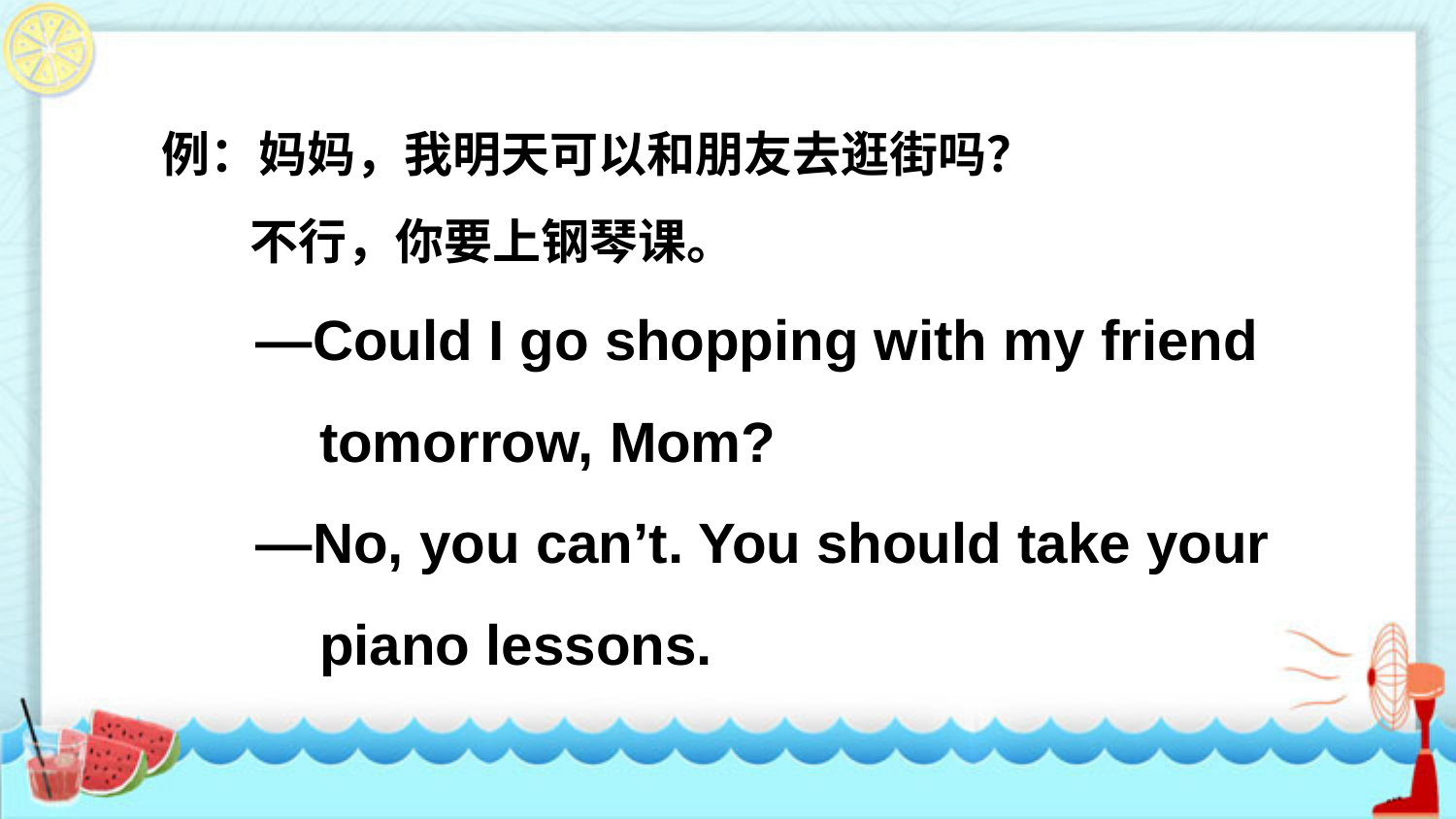

例：妈妈，我明天可以和朋友去逛街吗？
       不行，你要上钢琴课。
      —Could I go shopping with my friend
          tomorrow, Mom?
      —No, you can’t. You should take your
          piano lessons.